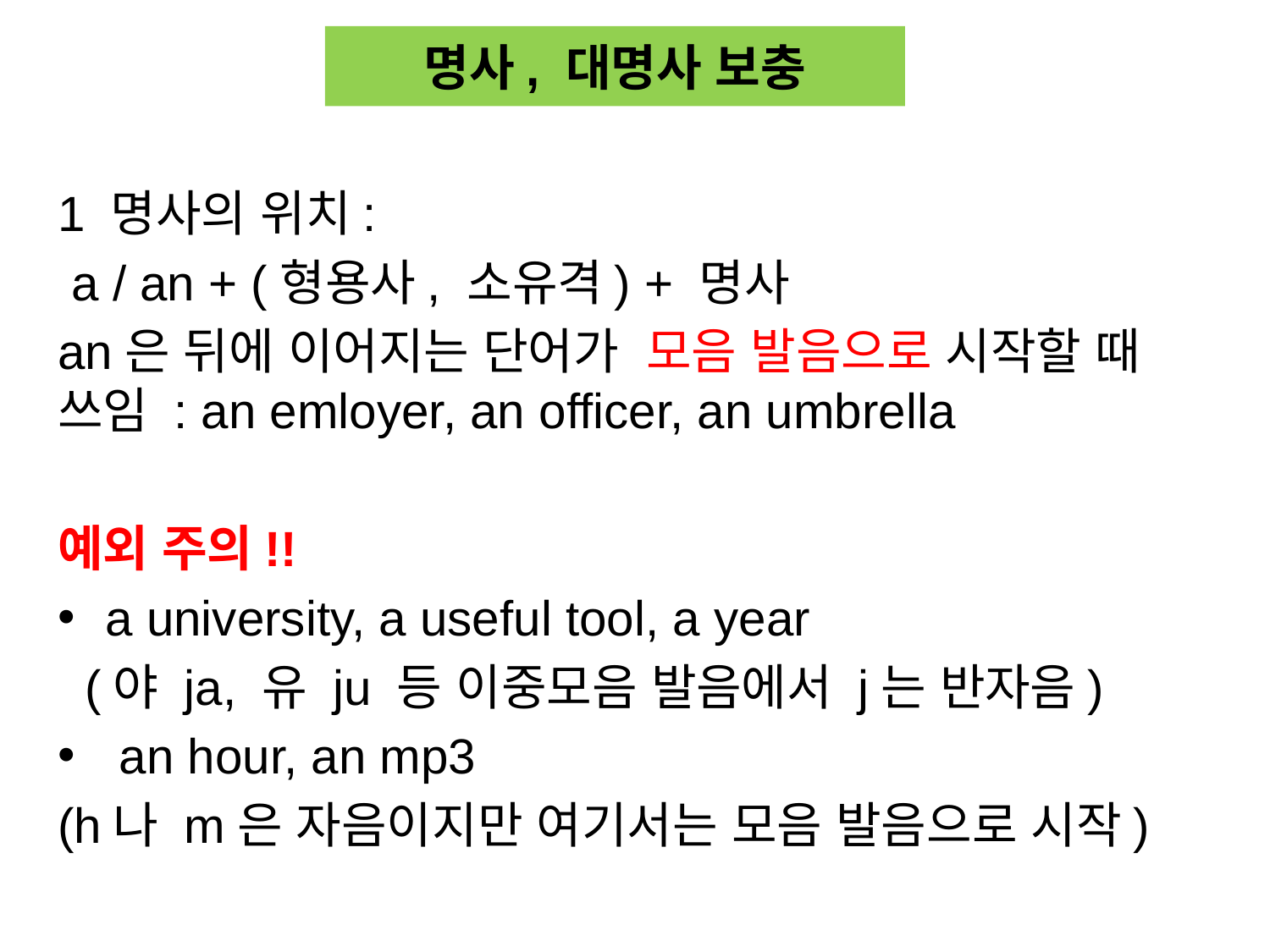

# 명사, 대명사 보충
1 명사의 위치:
 a / an + (형용사, 소유격) + 명사
an은 뒤에 이어지는 단어가  모음 발음으로 시작할 때 쓰임 : an emloyer, an officer, an umbrella

예외 주의!!
a university, a useful tool, a year
  (야 ja, 유 ju 등 이중모음 발음에서 j는 반자음)
 an hour, an mp3
(h나 m은 자음이지만 여기서는 모음 발음으로 시작)